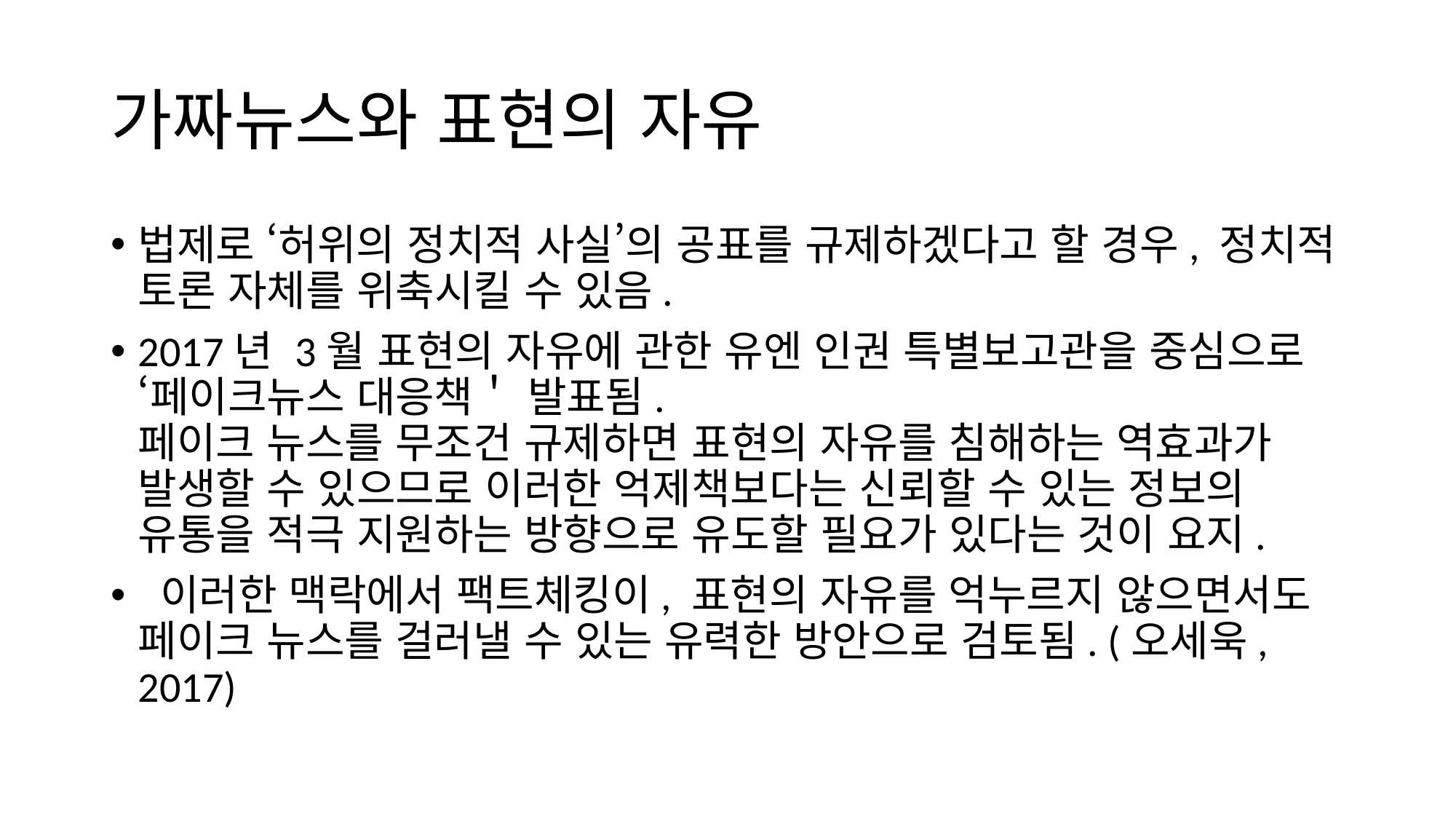

# 가짜뉴스와 표현의 자유
법제로 ‘허위의 정치적 사실’의 공표를 규제하겠다고 할 경우, 정치적 토론 자체를 위축시킬 수 있음.
2017년 3월 표현의 자유에 관한 유엔 인권 특별보고관을 중심으로 ‘페이크뉴스 대응책＇ 발표됨.
페이크 뉴스를 무조건 규제하면 표현의 자유를 침해하는 역효과가 발생할 수 있으므로 이러한 억제책보다는 신뢰할 수 있는 정보의 유통을 적극 지원하는 방향으로 유도할 필요가 있다는 것이 요지.
 이러한 맥락에서 팩트체킹이, 표현의 자유를 억누르지 않으면서도 페이크 뉴스를 걸러낼 수 있는 유력한 방안으로 검토됨. (오세욱, 2017)